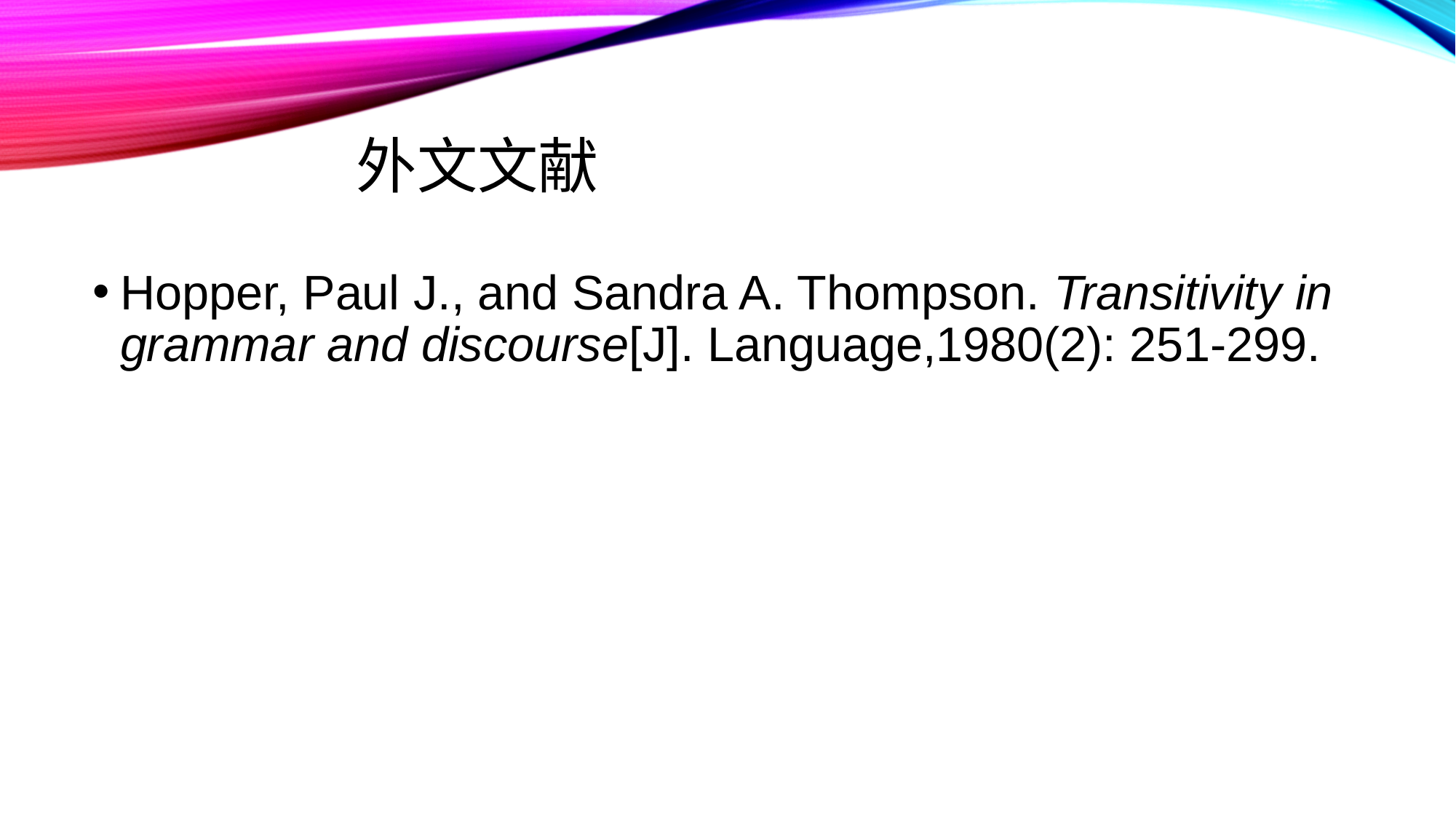

# 外文文献
Hopper, Paul J., and Sandra A. Thompson. Transitivity in grammar and discourse[J]. Language,1980(2): 251-299.